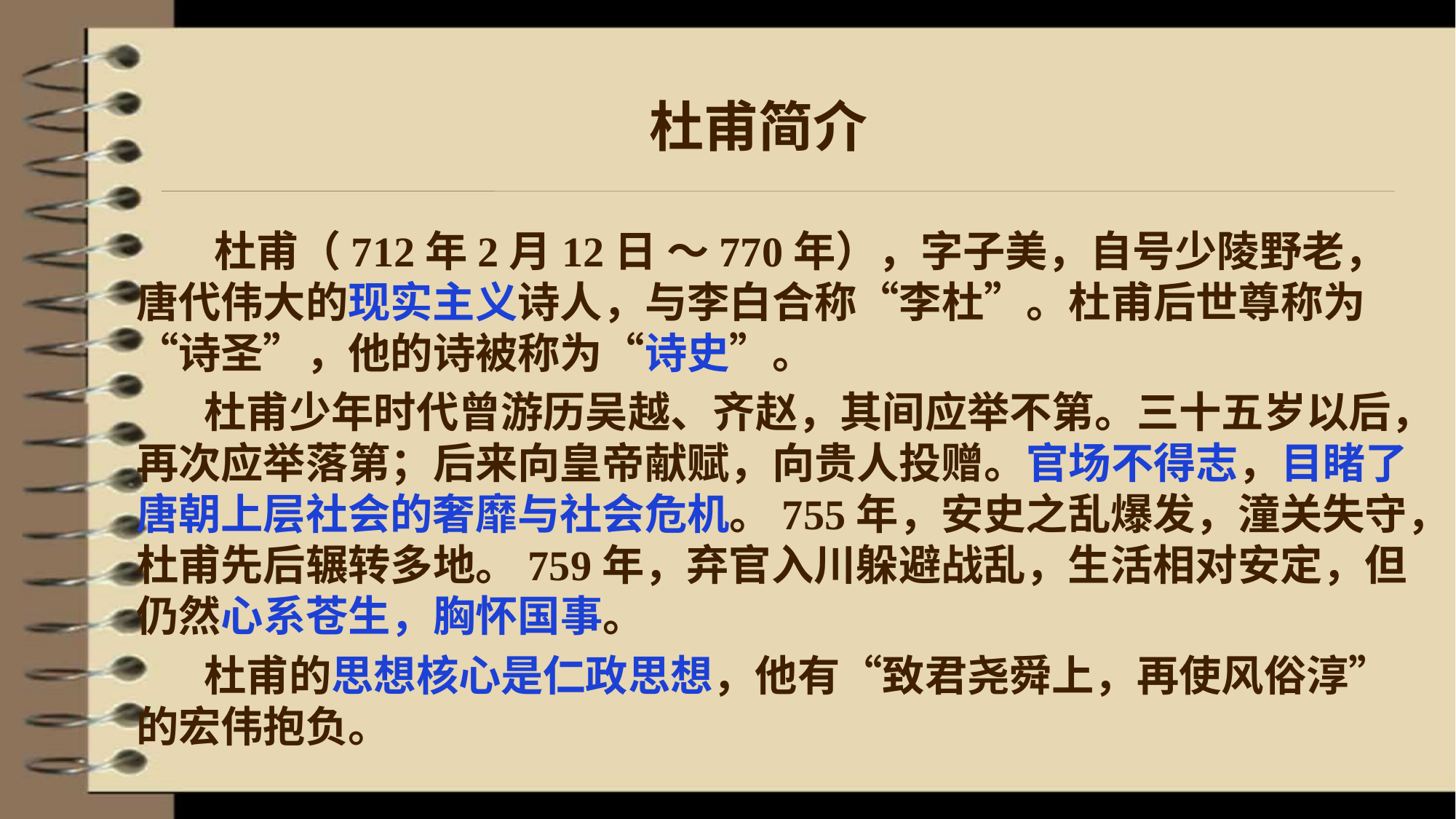

# 杜甫简介
       杜甫（712年2月12日 ～770年），字子美，自号少陵野老，唐代伟大的现实主义诗人，与李白合称“李杜”。杜甫后世尊称为“诗圣”，他的诗被称为“诗史”。
      杜甫少年时代曾游历吴越、齐赵，其间应举不第。三十五岁以后，再次应举落第；后来向皇帝献赋，向贵人投赠。官场不得志，目睹了唐朝上层社会的奢靡与社会危机。755年，安史之乱爆发，潼关失守，杜甫先后辗转多地。759年，弃官入川躲避战乱，生活相对安定，但仍然心系苍生，胸怀国事。
      杜甫的思想核心是仁政思想，他有“致君尧舜上，再使风俗淳”的宏伟抱负。